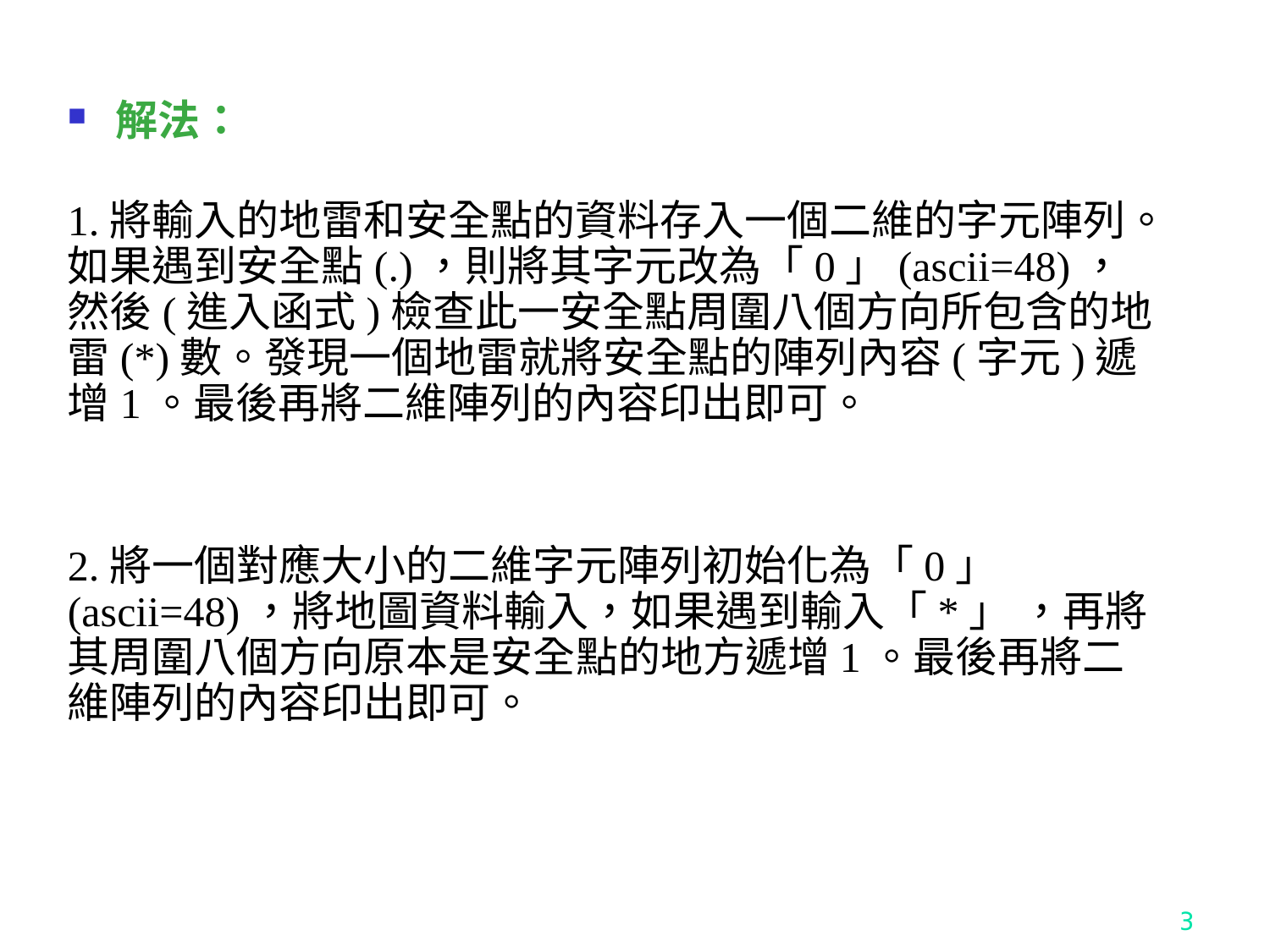

解法：
1.將輸入的地雷和安全點的資料存入一個二維的字元陣列。如果遇到安全點(.)，則將其字元改為「0」(ascii=48)，然後(進入函式)檢查此一安全點周圍八個方向所包含的地雷(*)數。發現一個地雷就將安全點的陣列內容(字元)遞增1。最後再將二維陣列的內容印出即可。

2.將一個對應大小的二維字元陣列初始化為「0」(ascii=48)，將地圖資料輸入，如果遇到輸入「*」 ，再將其周圍八個方向原本是安全點的地方遞增1。最後再將二維陣列的內容印出即可。

3